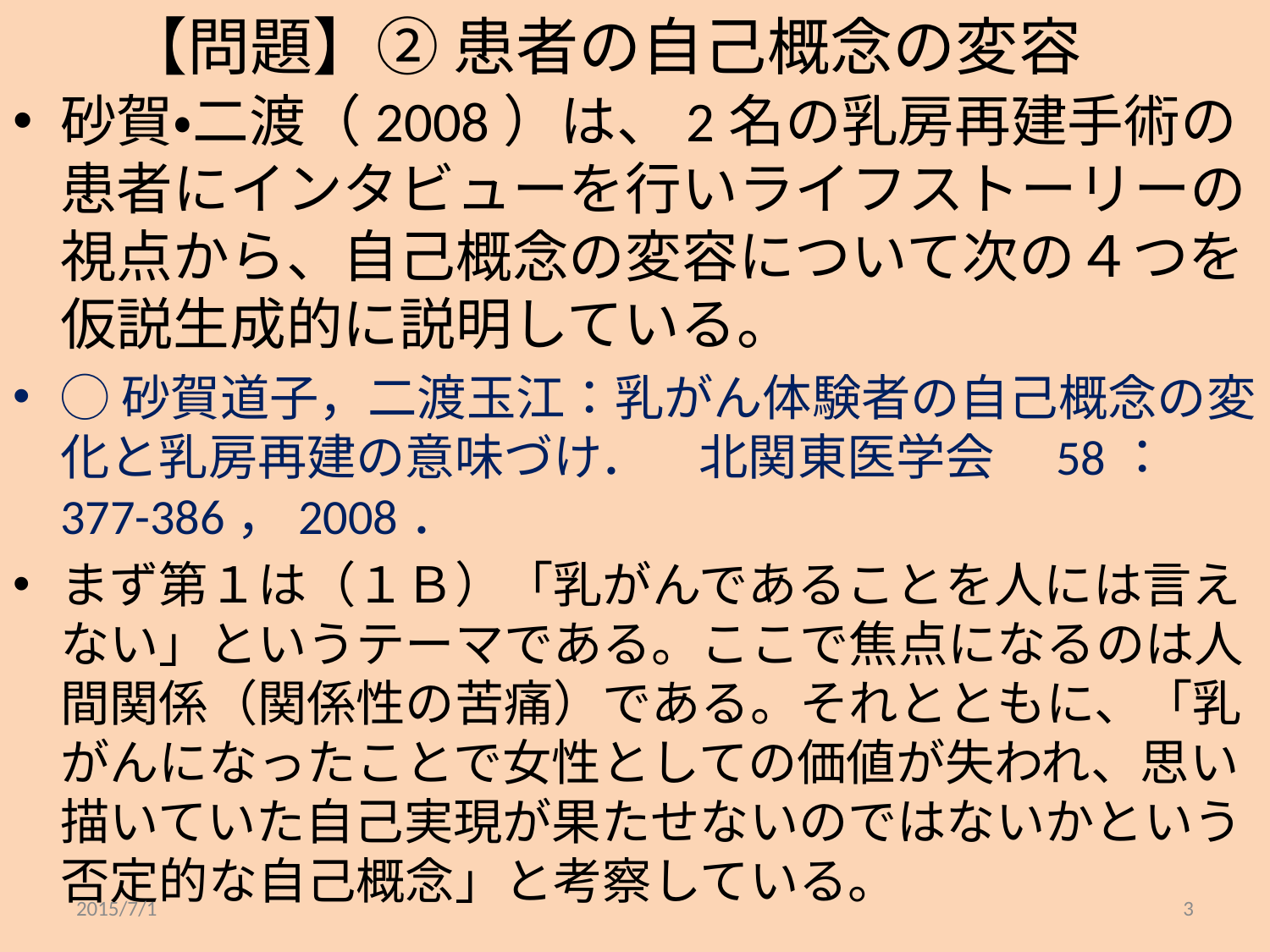

# 【問題】② 患者の自己概念の変容
砂賀・二渡（2008）は、2名の乳房再建手術の患者にインタビューを行いライフストーリーの視点から、自己概念の変容について次の４つを仮説生成的に説明している。
◯砂賀道子，二渡玉江：乳がん体験者の自己概念の変化と乳房再建の意味づけ．　北関東医学会　58：377-386，2008．
まず第１は（１Ｂ）「乳がんであることを人には言えない」というテーマである。ここで焦点になるのは人間関係（関係性の苦痛）である。それとともに、「乳がんになったことで女性としての価値が失われ、思い描いていた自己実現が果たせないのではないかという否定的な自己概念」と考察している。
2015/7/1
3